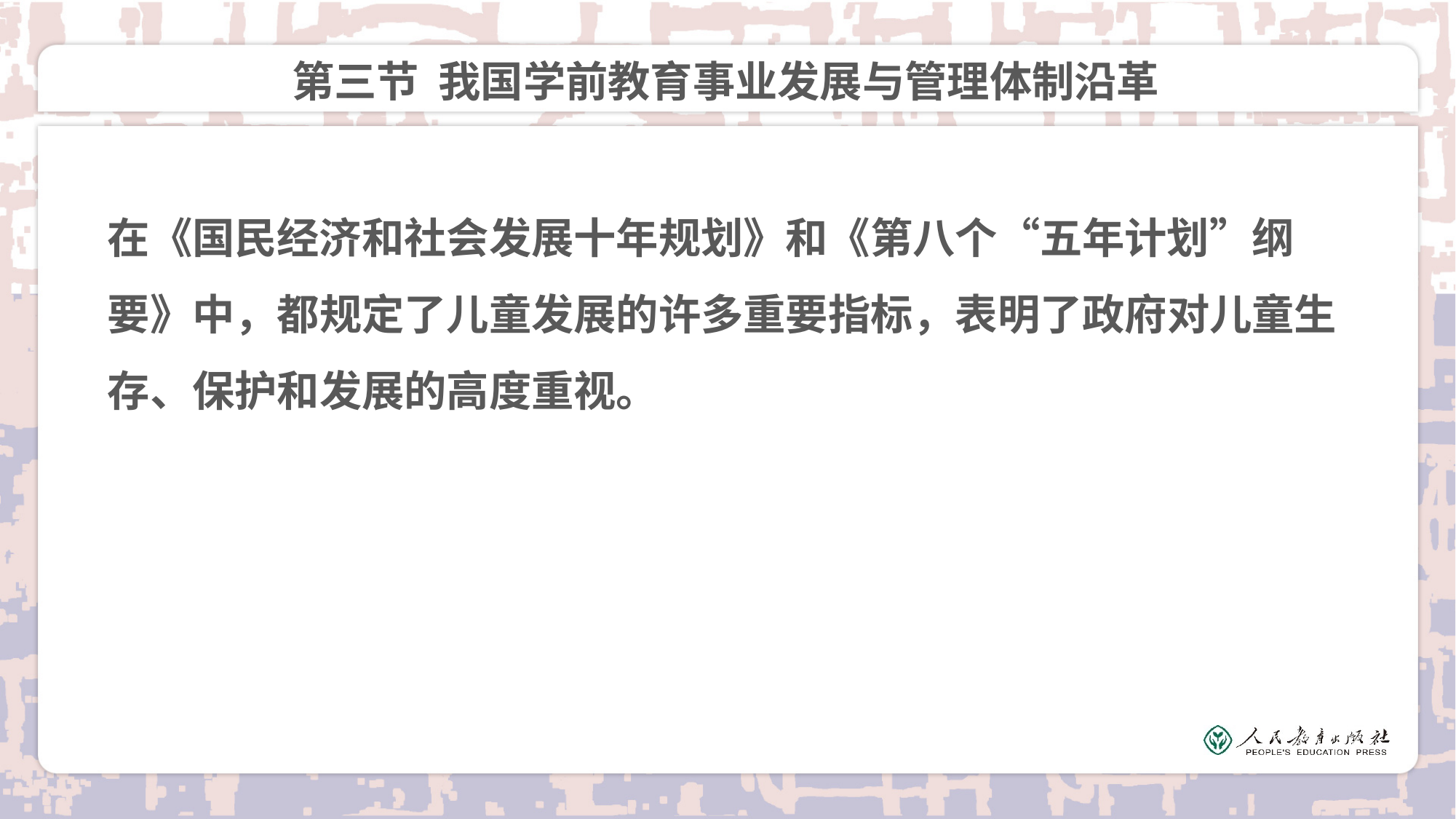

# 第三节  我国学前教育事业发展与管理体制沿革
在《国民经济和社会发展十年规划》和《第八个“五年计划”纲要》中，都规定了儿童发展的许多重要指标，表明了政府对儿童生存、保护和发展的高度重视。